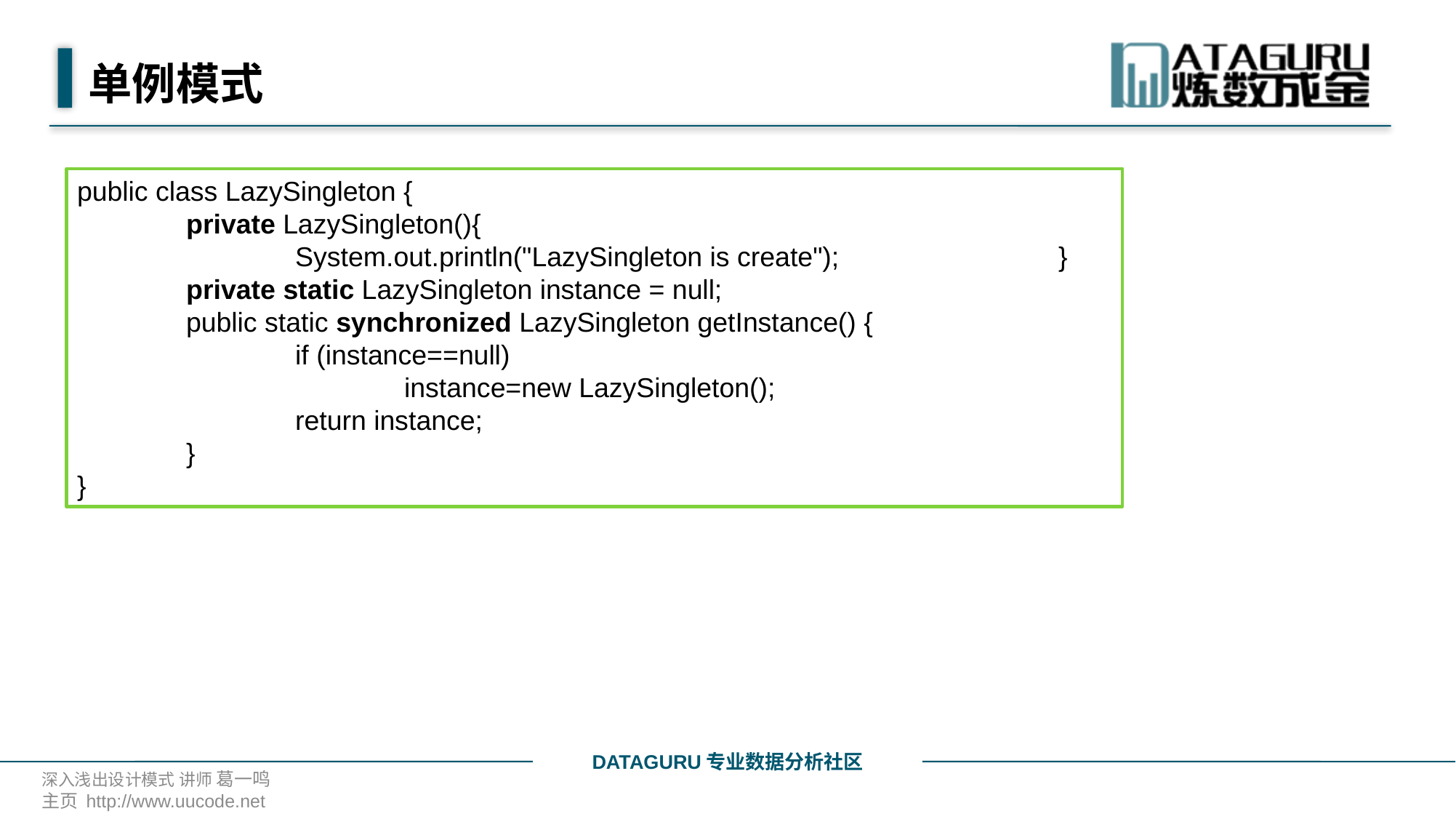

# 单例模式
public class LazySingleton {
	private LazySingleton(){
		System.out.println("LazySingleton is create");			}
	private static LazySingleton instance = null;
	public static synchronized LazySingleton getInstance() {
		if (instance==null)
			instance=new LazySingleton();
		return instance;
	}
}